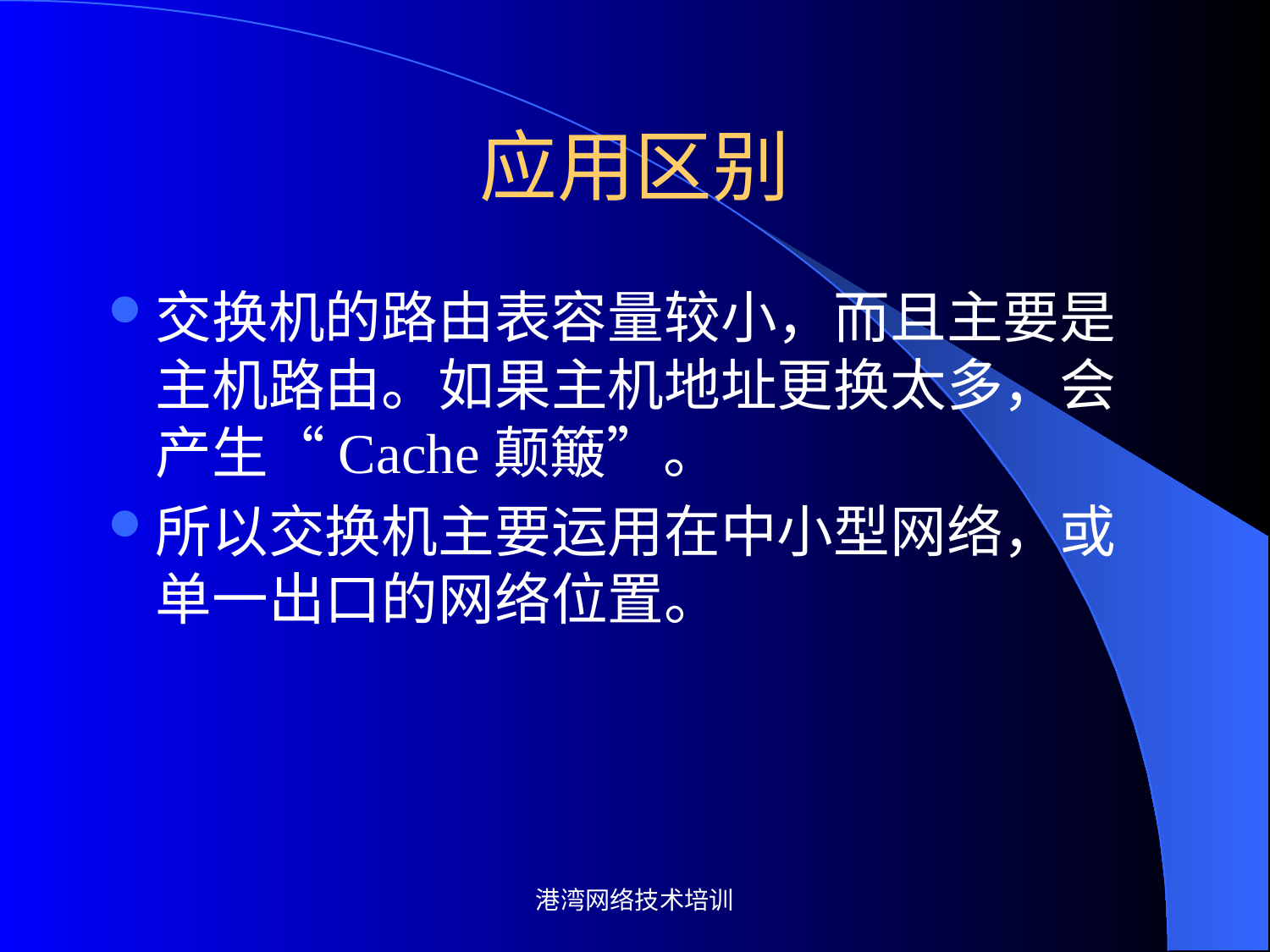

# 应用区别
交换机的路由表容量较小，而且主要是主机路由。如果主机地址更换太多，会产生“Cache颠簸”。
所以交换机主要运用在中小型网络，或单一出口的网络位置。

港湾网络技术培训
31